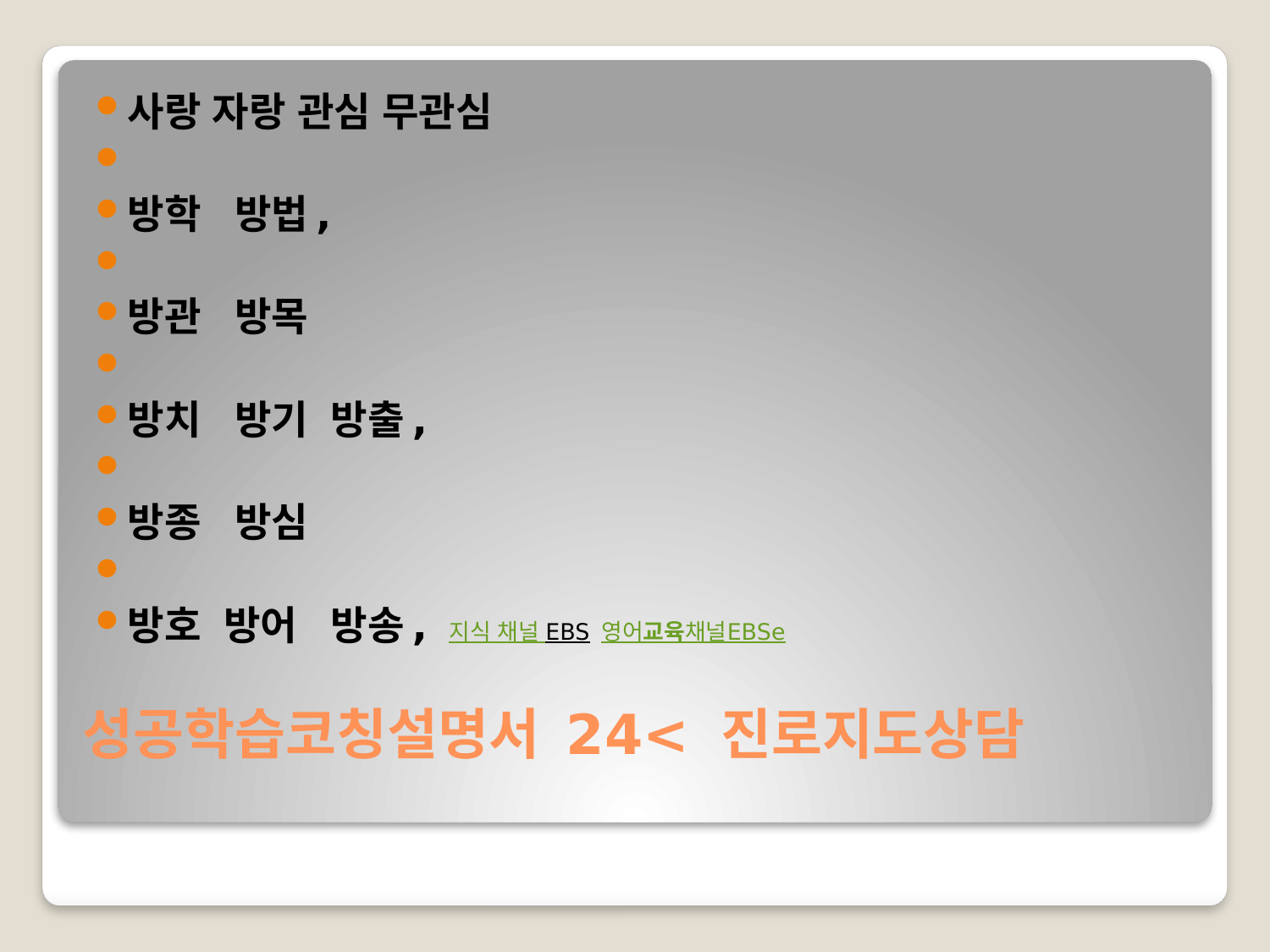

사랑 자랑 관심 무관심

방학   방법,

방관   방목

방치   방기  방출,

방종   방심

방호  방어   방송, 지식 채널 EBS 영어교육채널EBSe

# 성공학습코칭설명서 24< 진로지도상담